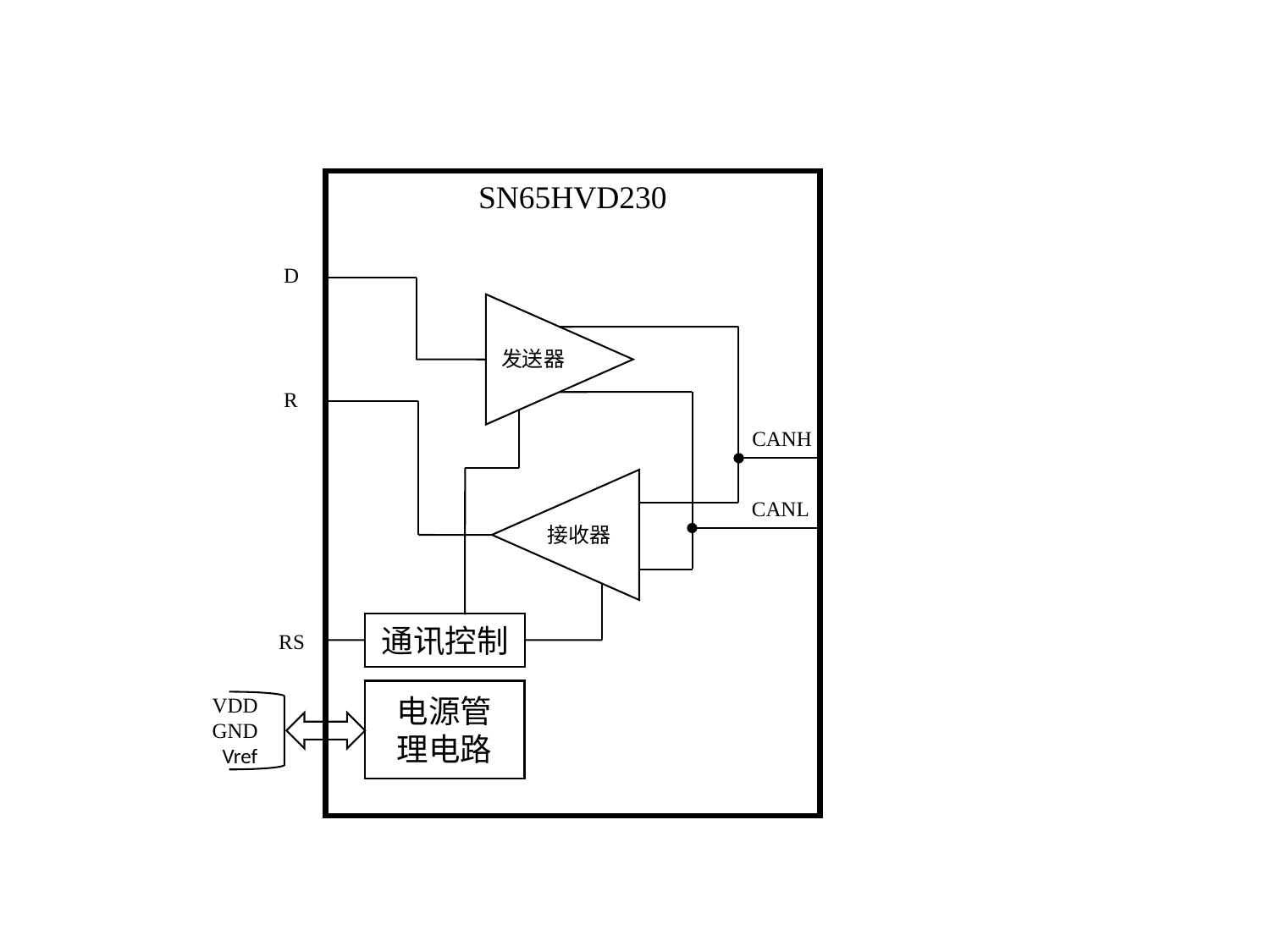

SN65HVD230
D

发送器
R
CANH

CANL
接收器
通讯控制
RS
电源管
理电路
VDD
GND
Vref